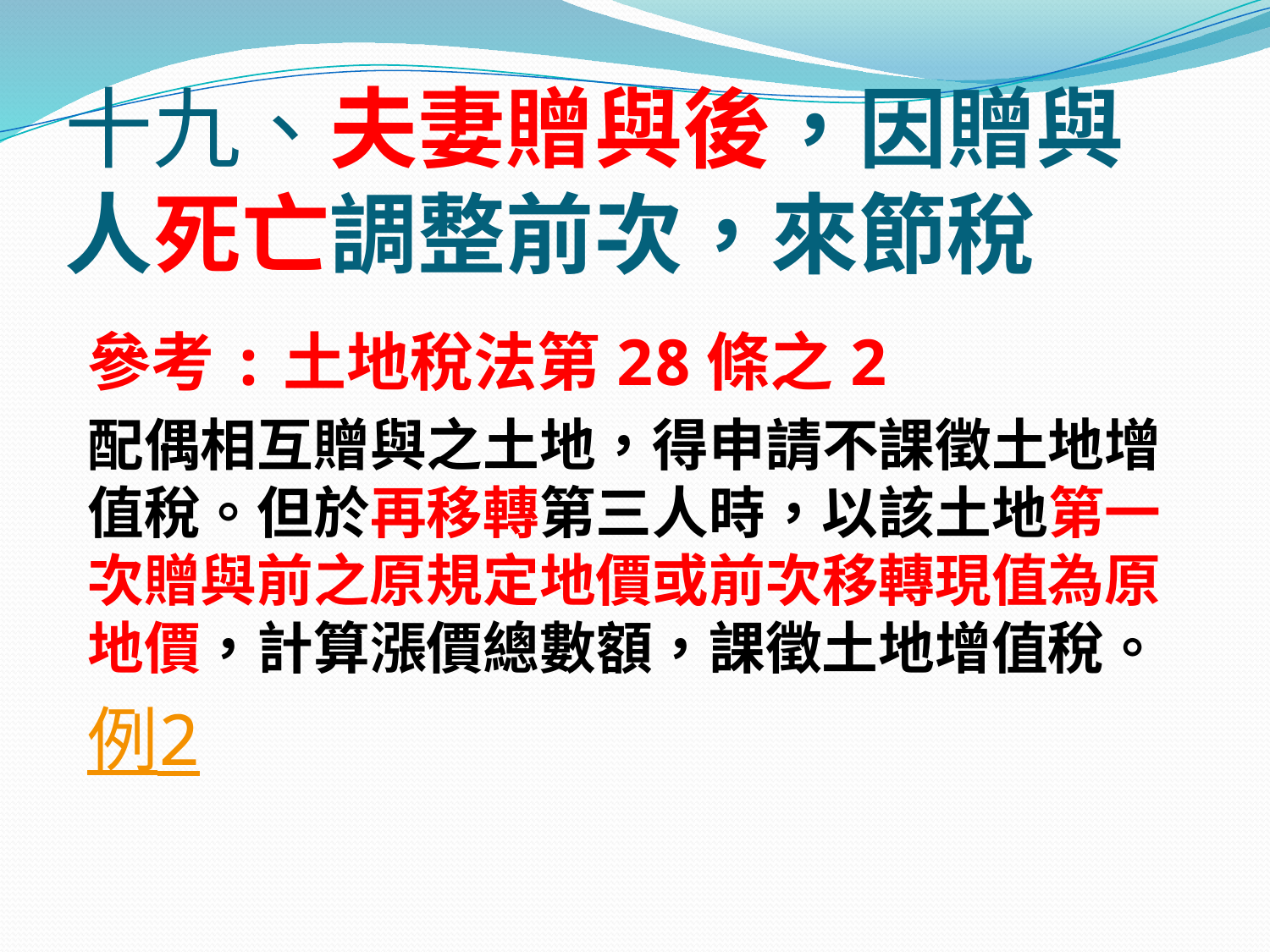

# 十九、夫妻贈與後，因贈與人死亡調整前次，來節稅
參考:土地稅法第28條之2
配偶相互贈與之土地，得申請不課徵土地增值稅。但於再移轉第三人時，以該土地第一次贈與前之原規定地價或前次移轉現值為原地價，計算漲價總數額，課徵土地增值稅。
例2